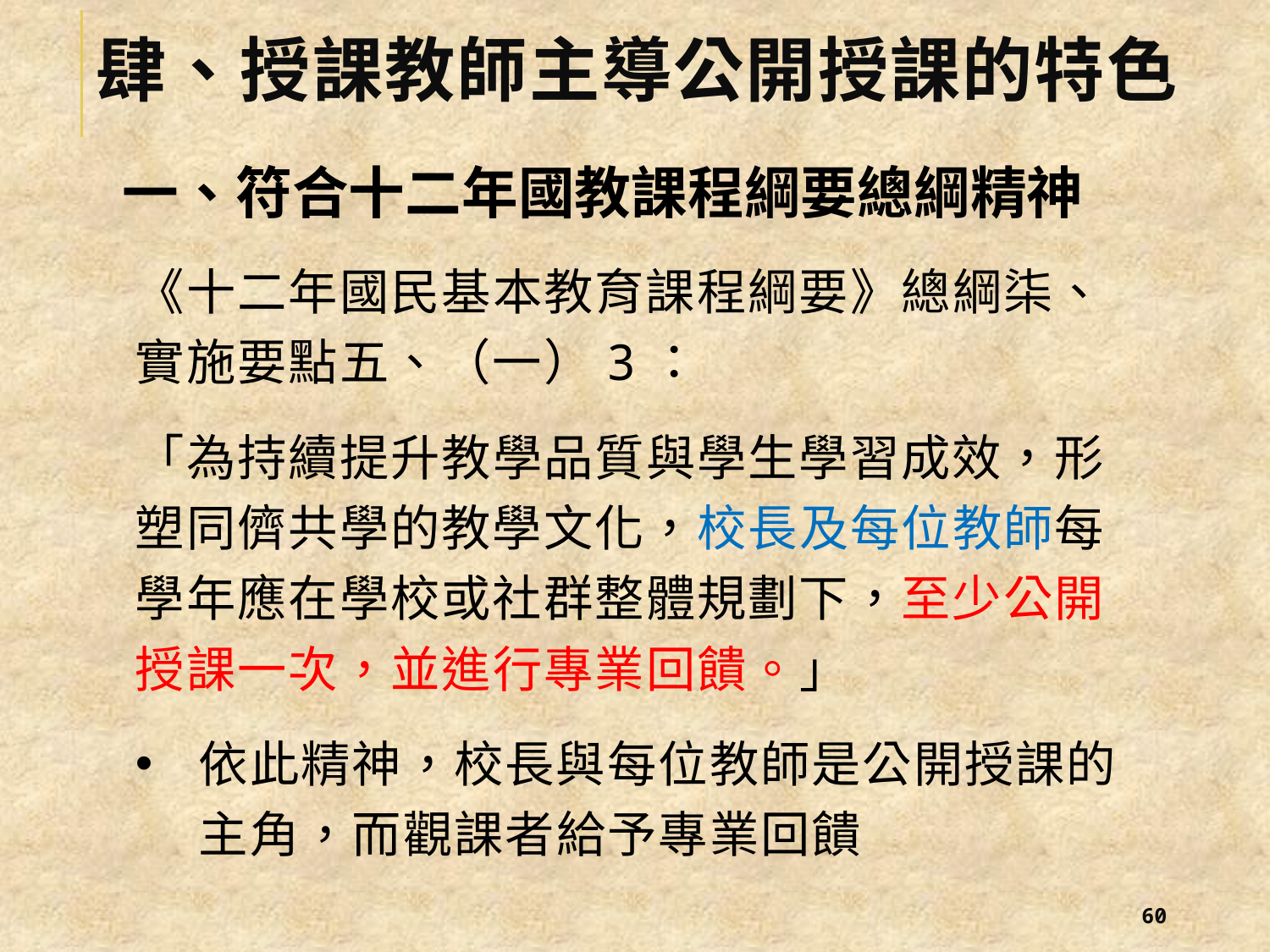

# 肆、授課教師主導公開授課的特色
一、符合十二年國教課程綱要總綱精神
《十二年國民基本教育課程綱要》總綱柒、實施要點五、（一）3：
「為持續提升教學品質與學生學習成效，形塑同儕共學的教學文化，校長及每位教師每 學年應在學校或社群整體規劃下，至少公開授課一次，並進行專業回饋。」
依此精神，校長與每位教師是公開授課的主角，而觀課者給予專業回饋

60